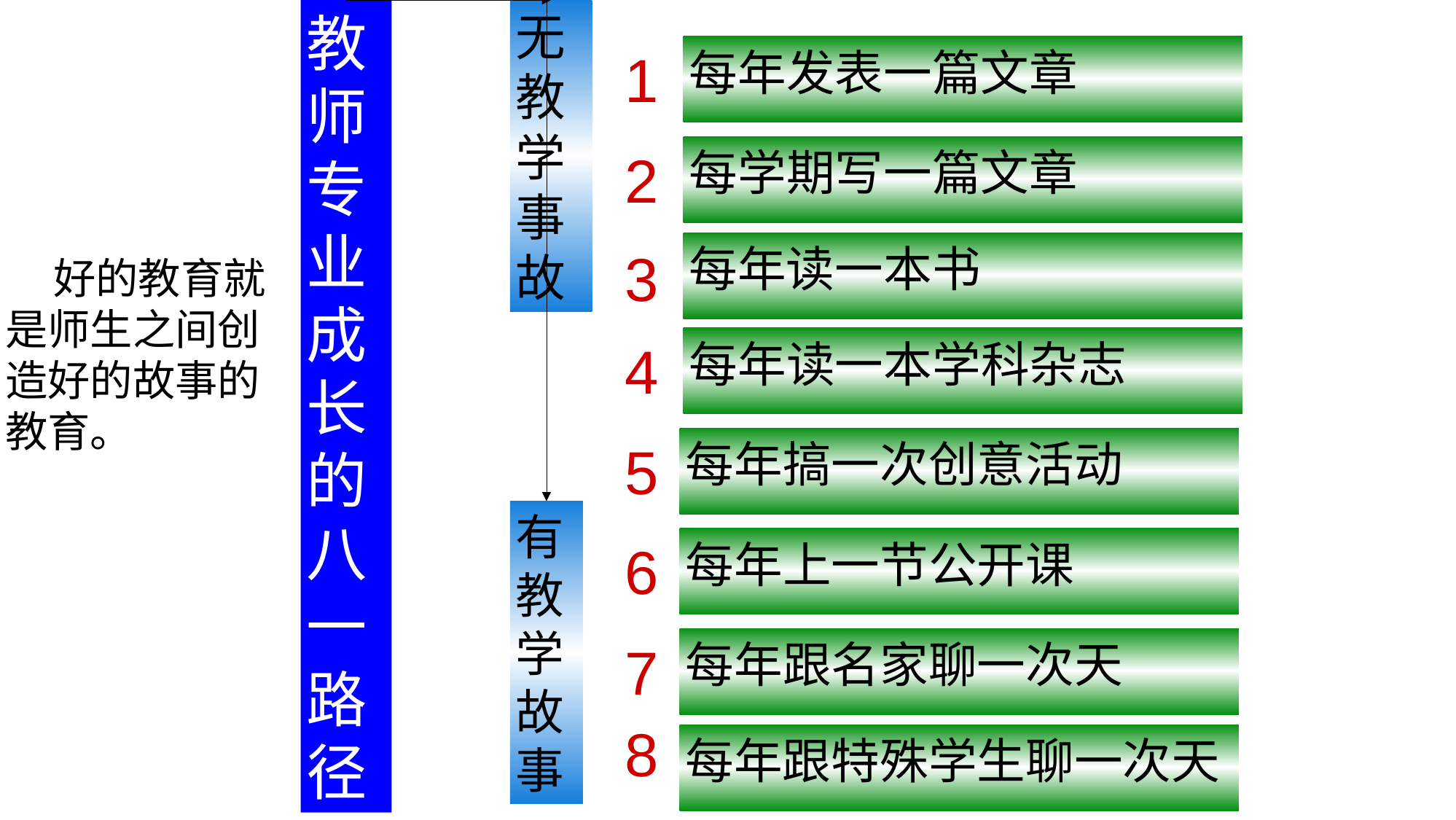

无教学事故
教师专业成长的八一路径
每年发表一篇文章

1
每学期写一篇文章

2
每年读一本书

3
    好的教育就是师生之间创造好的故事的教育。

每年读一本学科杂志
4

每年搞一次创意活动
5
有教学故事

每年上一节公开课
6

每年跟名家聊一次天
7
8
每年跟特殊学生聊一次天